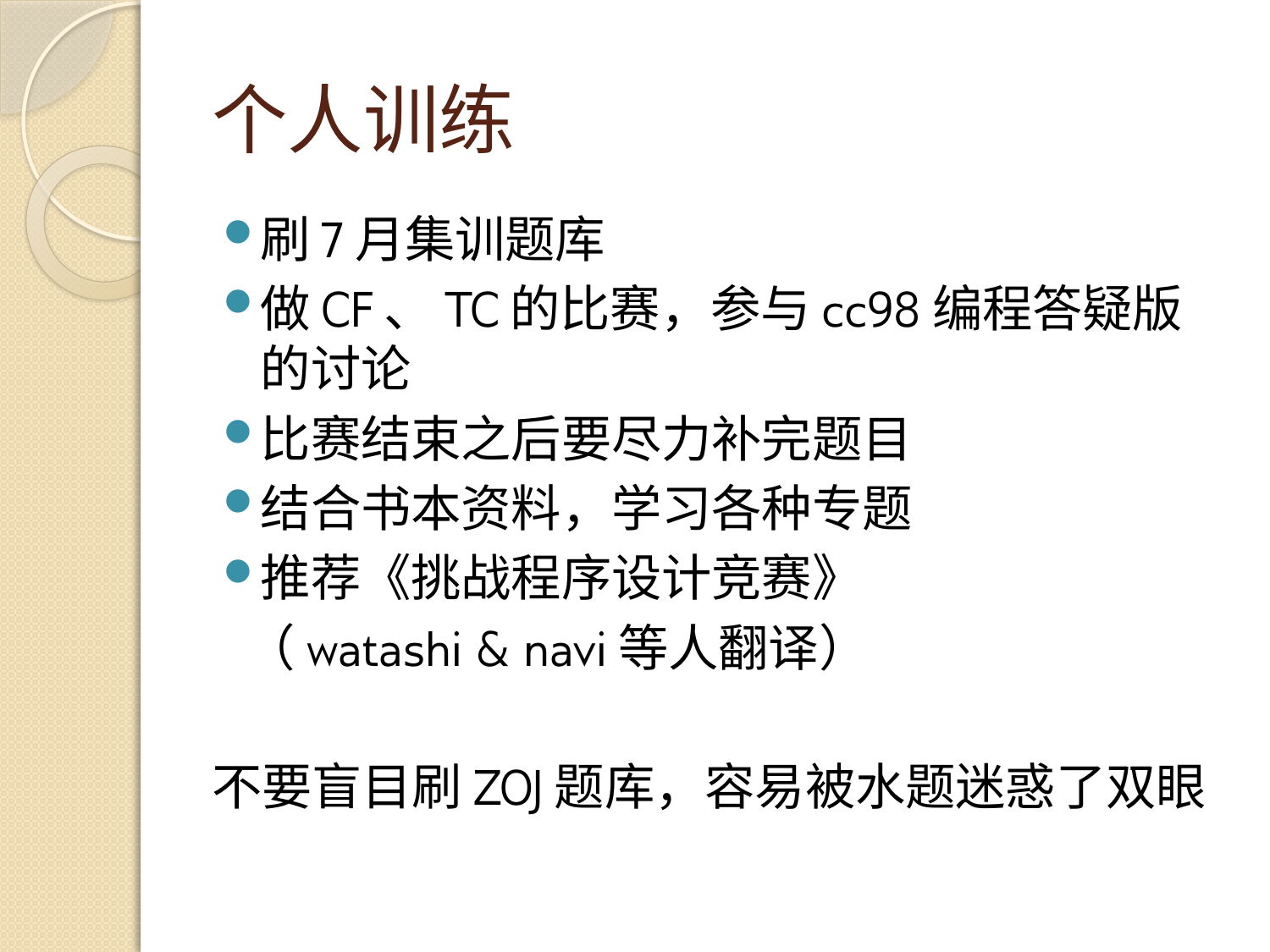

# 个人训练
刷7月集训题库
做CF、TC的比赛，参与cc98编程答疑版的讨论
比赛结束之后要尽力补完题目
结合书本资料，学习各种专题
推荐《挑战程序设计竞赛》
  （watashi & navi等人翻译）

不要盲目刷ZOJ题库，容易被水题迷惑了双眼